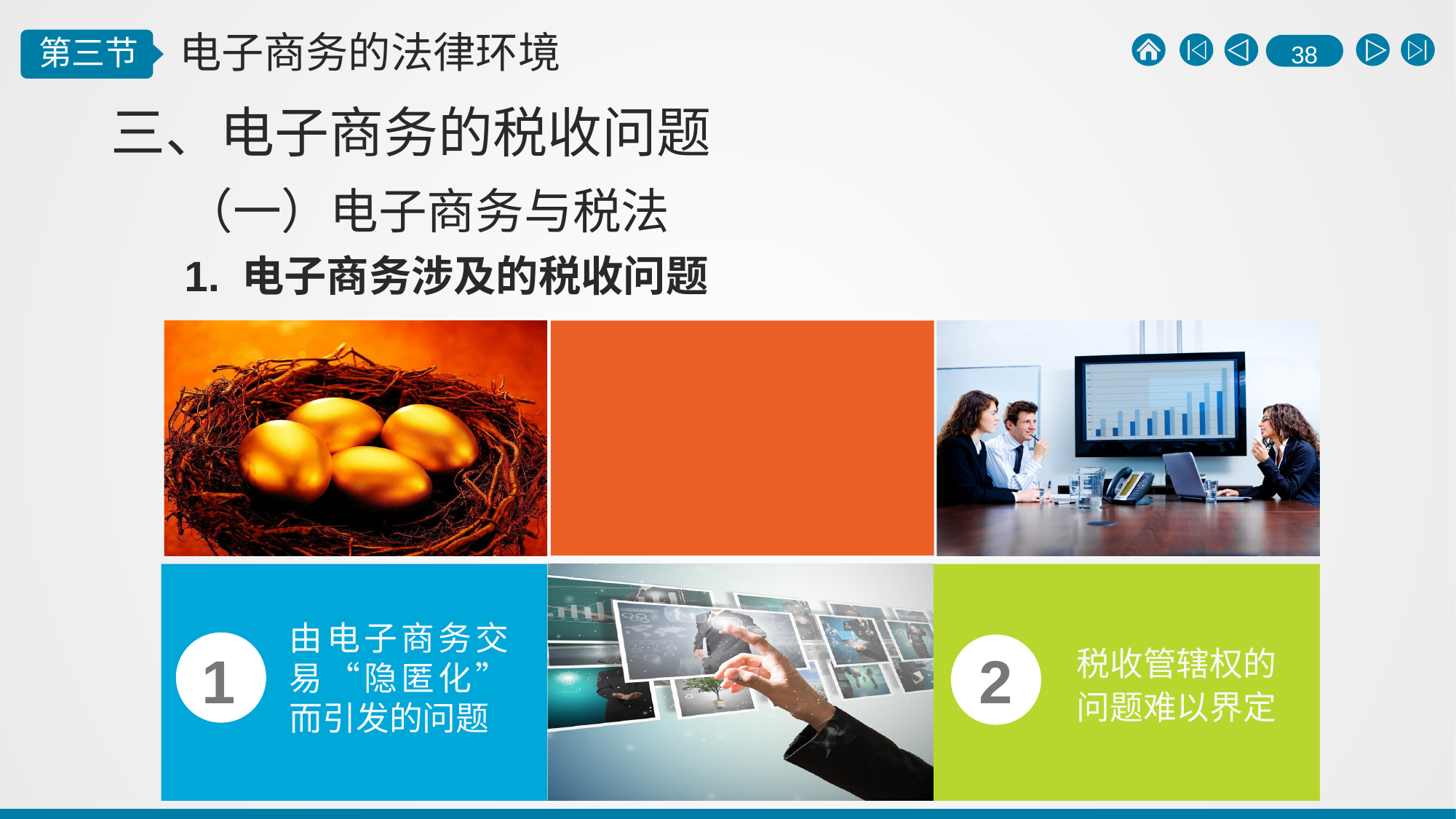

三、电子商务的税收问题
（一）电子商务与税法
1. 电子商务涉及的税收问题

由电子商务交易“隐匿化”而引发的问题

1
税收管辖权的
问题难以界定

2